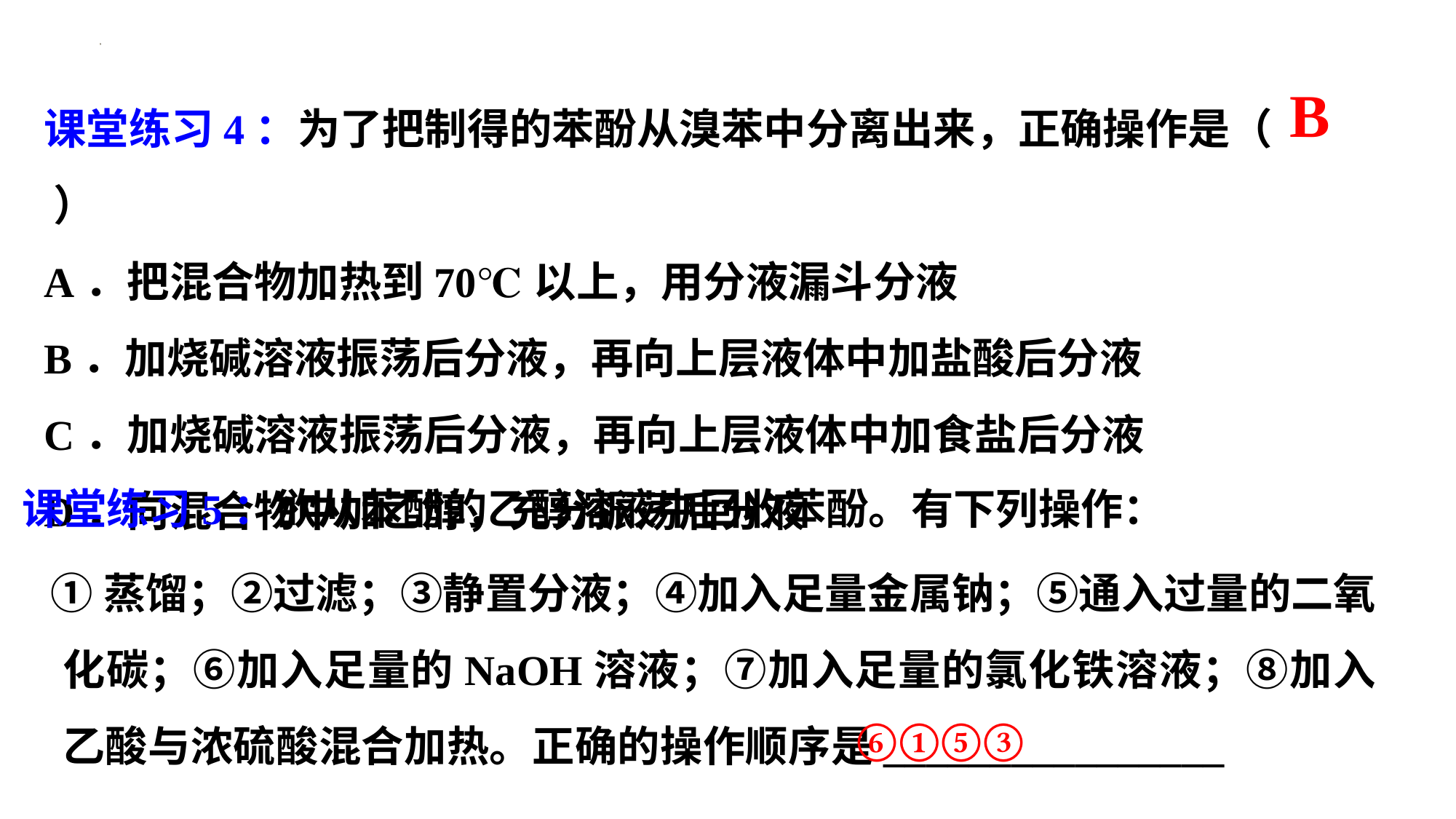

课堂练习4：为了把制得的苯酚从溴苯中分离出来，正确操作是（           ）
A．把混合物加热到70℃以上，用分液漏斗分液
B．加烧碱溶液振荡后分液，再向上层液体中加盐酸后分液
C．加烧碱溶液振荡后分液，再向上层液体中加食盐后分液
D．向混合物中加乙醇，充分振荡后分液
 B
课堂练习5：欲从苯酚的乙醇溶液中回收苯酚。有下列操作：
   ①蒸馏；②过滤；③静置分液；④加入足量金属钠；⑤通入过量的二氧化碳；⑥加入足量的NaOH溶液；⑦加入足量的氯化铁溶液；⑧加入乙酸与浓硫酸混合加热。正确的操作顺序是________________                  。
⑥①⑤③